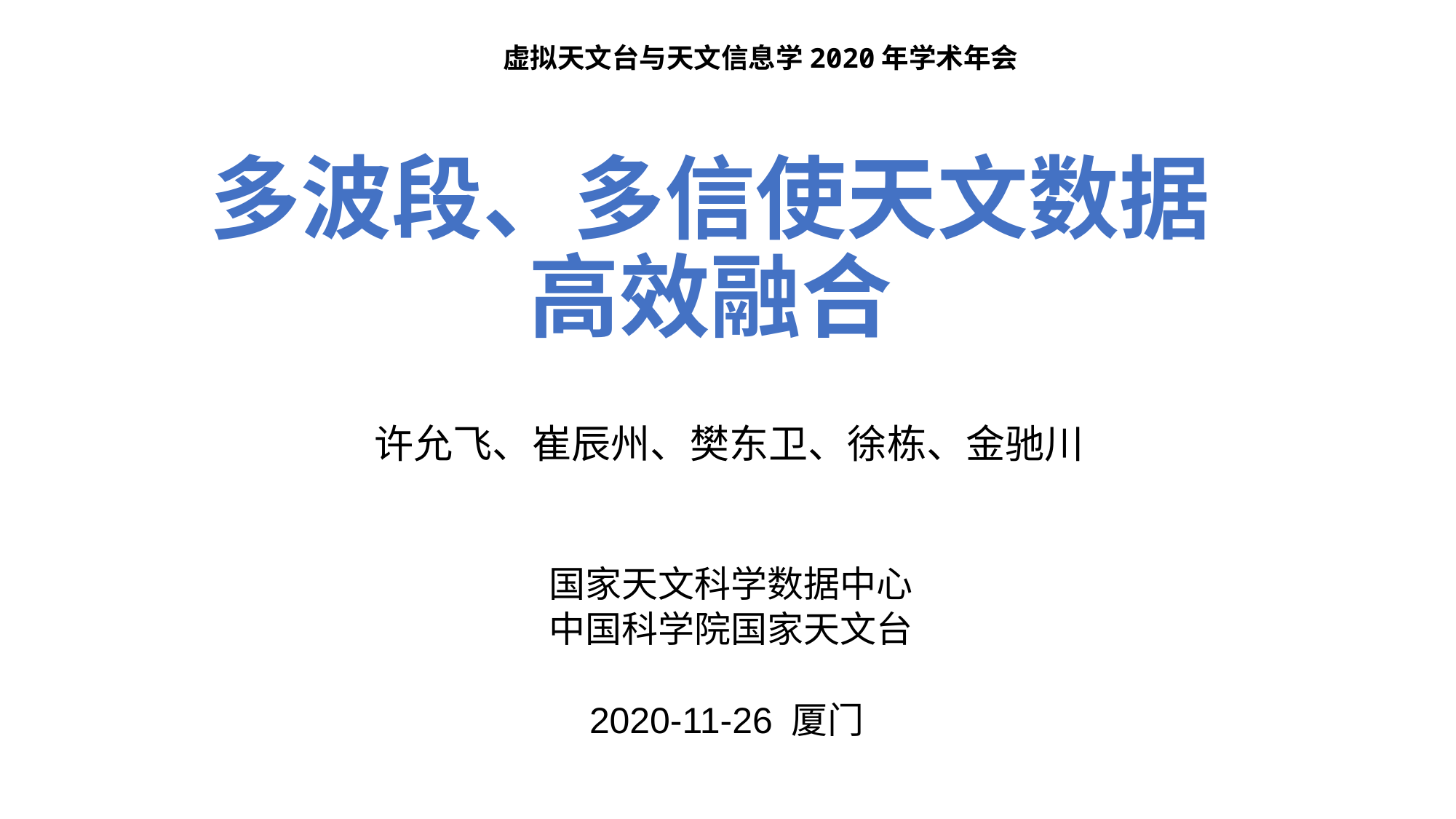

虚拟天文台与天文信息学2020年学术年会
# 多波段、多信使天文数据 高效融合
许允飞、崔辰州、樊东卫、徐栋、金驰川
国家天文科学数据中心
中国科学院国家天文台

2020-11-26 厦门